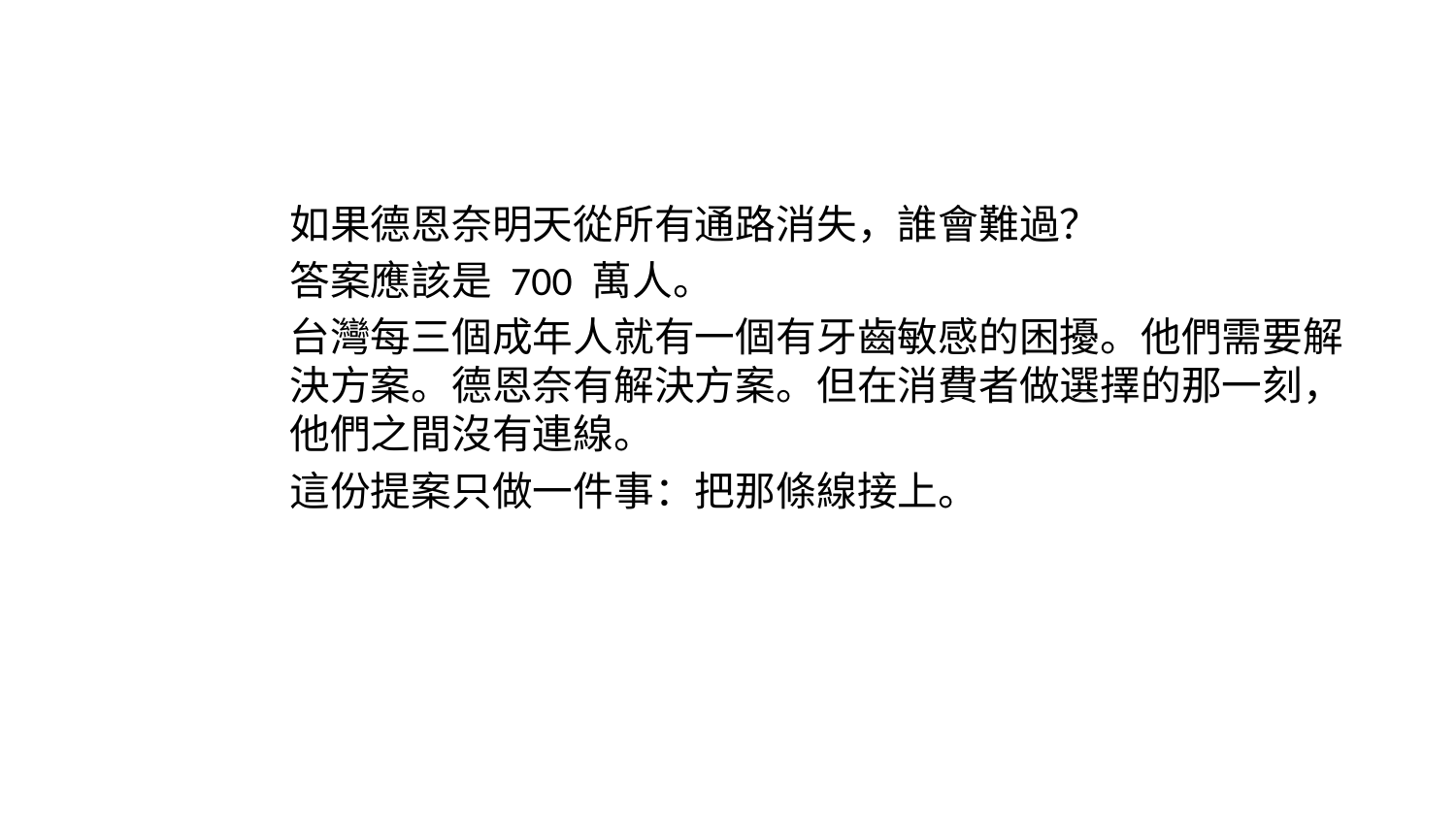

如果德恩奈明天從所有通路消失，誰會難過？
答案應該是 700 萬人。
台灣每三個成年人就有一個有牙齒敏感的困擾。他們需要解決方案。德恩奈有解決方案。但在消費者做選擇的那一刻，他們之間沒有連線。
這份提案只做一件事：把那條線接上。